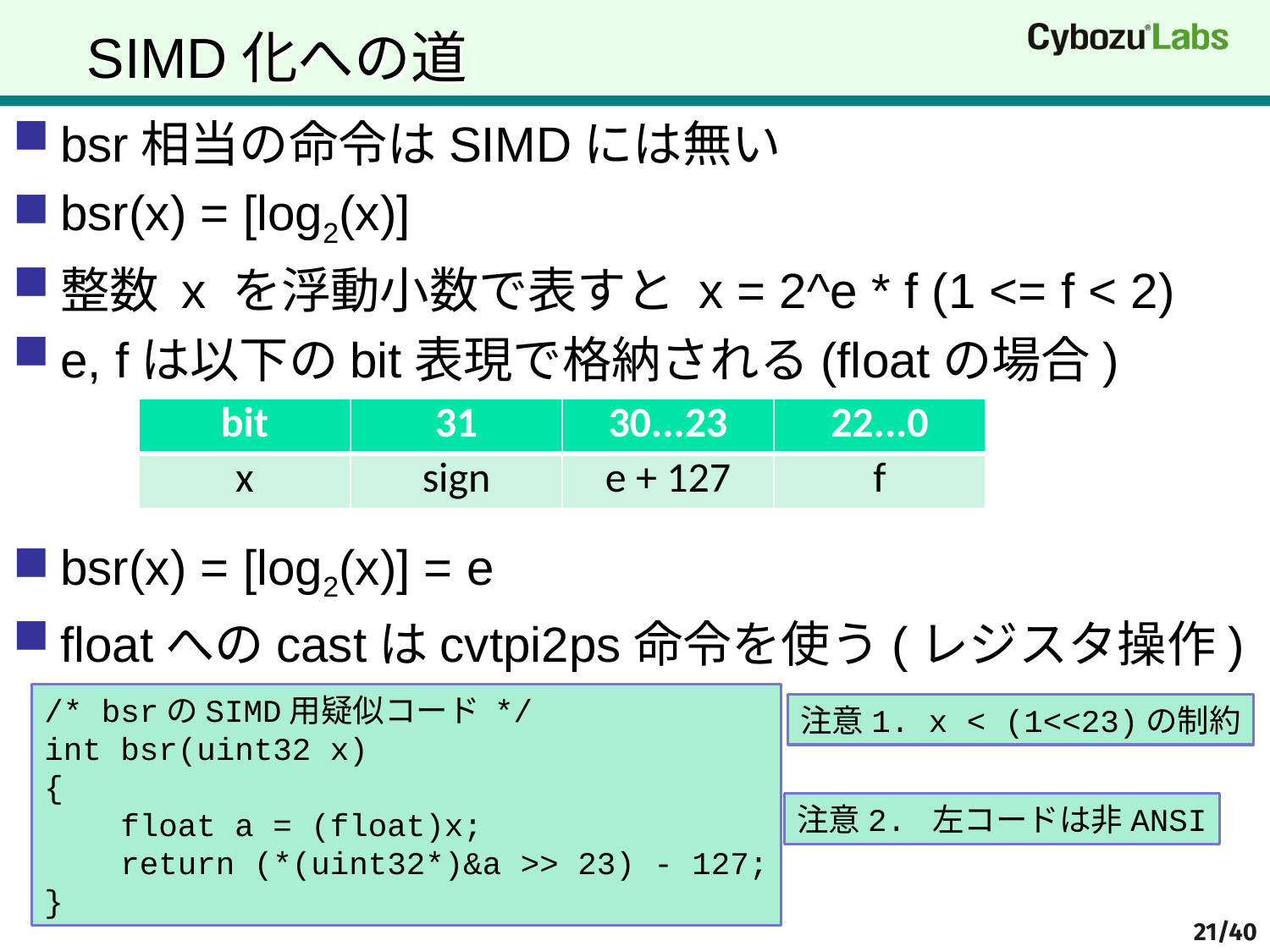

# SIMD化への道
bsr相当の命令はSIMDには無い
bsr(x) = [log2(x)]
整数 x を浮動小数で表すと x = 2^e * f (1 <= f < 2)
e, fは以下のbit表現で格納される(floatの場合)

bsr(x) = [log2(x)] = e
floatへのcastはcvtpi2ps命令を使う(レジスタ操作)

| bit | 31 | 30...23 | 22...0 |
| --- | --- | --- | --- |
| x | sign | e + 127 | f |
/* bsrのSIMD用疑似コード */
int bsr(uint32 x)
{
    float a = (float)x;
    return (*(uint32*)&a >> 23) - 127;
}
注意1. x < (1<<23)の制約
注意2. 左コードは非ANSI

21/40